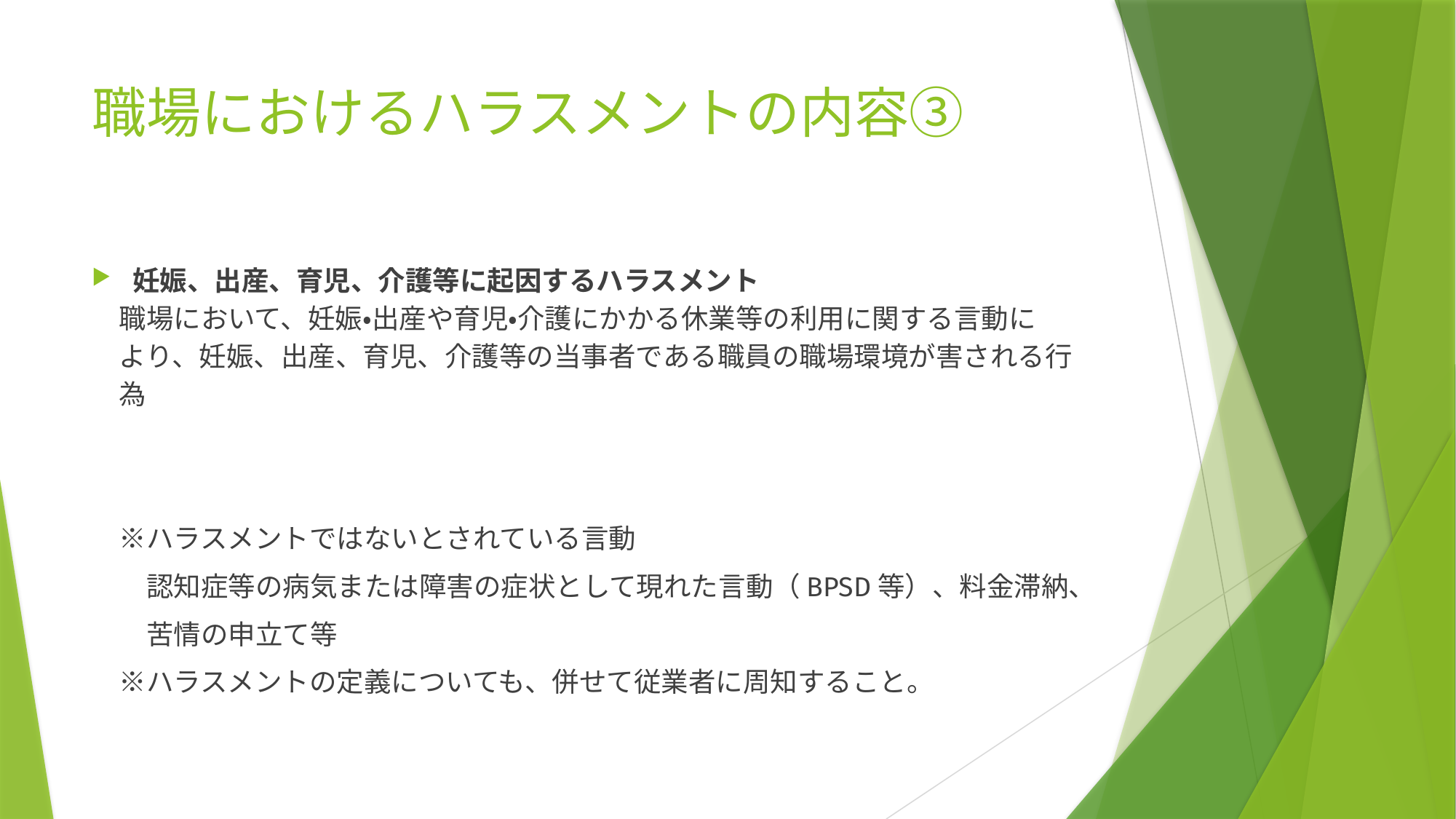

# 職場におけるハラスメントの内容③
妊娠、出産、育児、介護等に起因するハラスメント
　職場において、妊娠・出産や育児・介護にかかる休業等の利用に関する言動に
　より、妊娠、出産、育児、介護等の当事者である職員の職場環境が害される行
　為

　※ハラスメントではないとされている言動
　　認知症等の病気または障害の症状として現れた言動（BPSD等）、料金滞納、
　　苦情の申立て等
　※ハラスメントの定義についても、併せて従業者に周知すること。